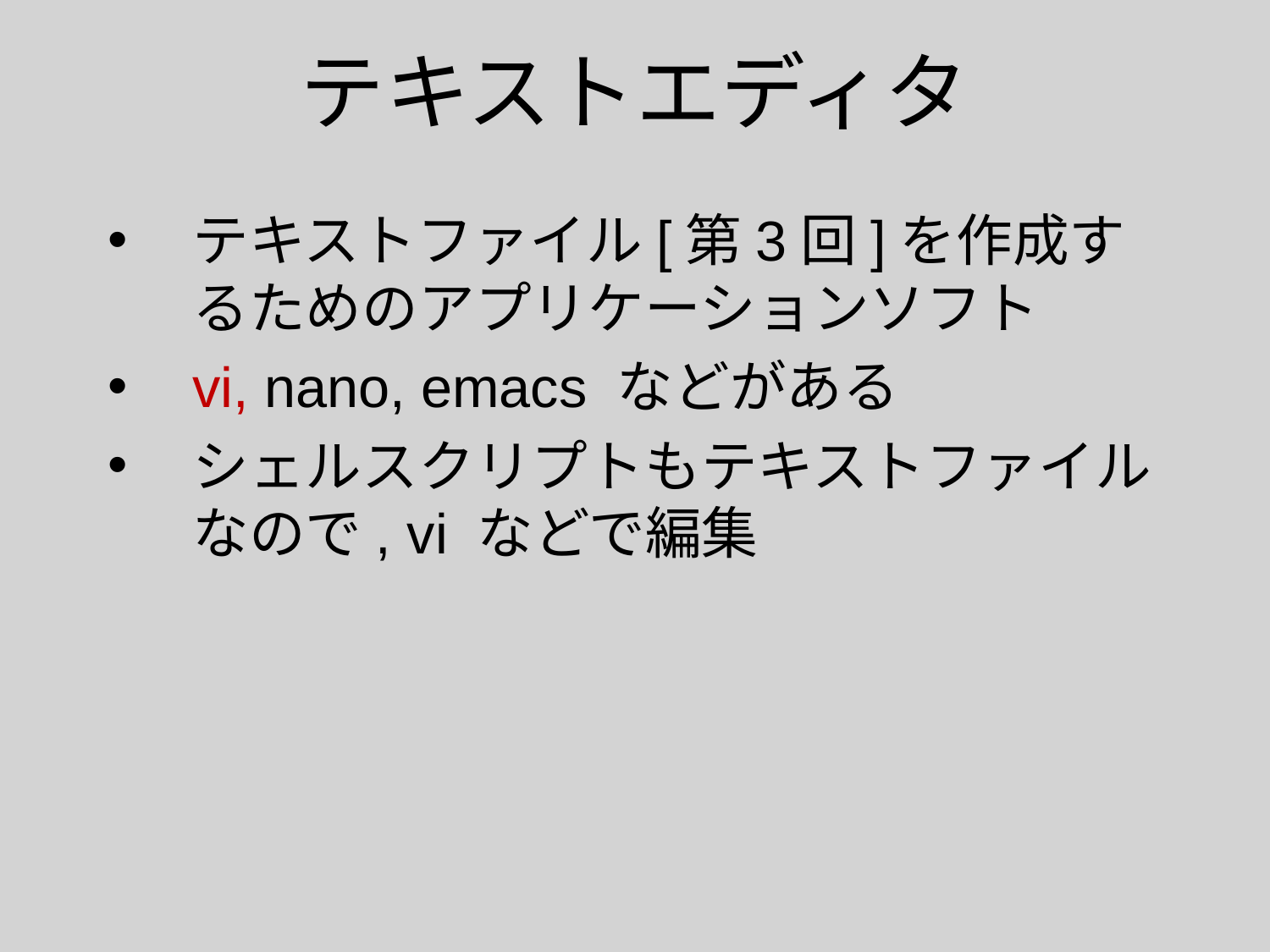

# テキストエディタ
テキストファイル[第3回]を作成するためのアプリケーションソフト
vi, nano, emacs などがある
シェルスクリプトもテキストファイルなので, vi などで編集